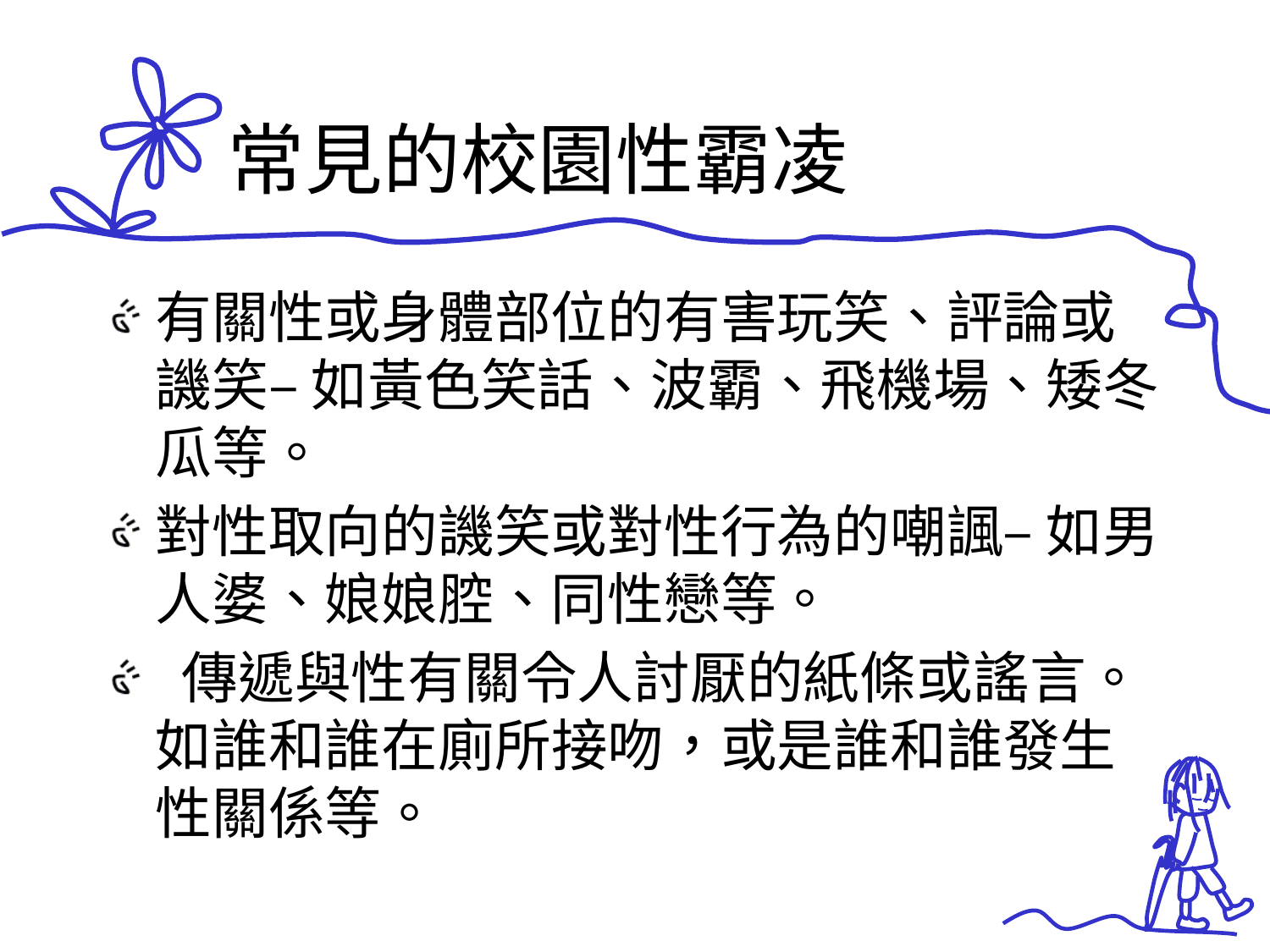

# 常見的校園性霸凌
有關性或身體部位的有害玩笑、評論或譏笑– 如黃色笑話、波霸、飛機場、矮冬瓜等。
對性取向的譏笑或對性行為的嘲諷– 如男人婆、娘娘腔、同性戀等。
 傳遞與性有關令人討厭的紙條或謠言。如誰和誰在廁所接吻，或是誰和誰發生性關係等。